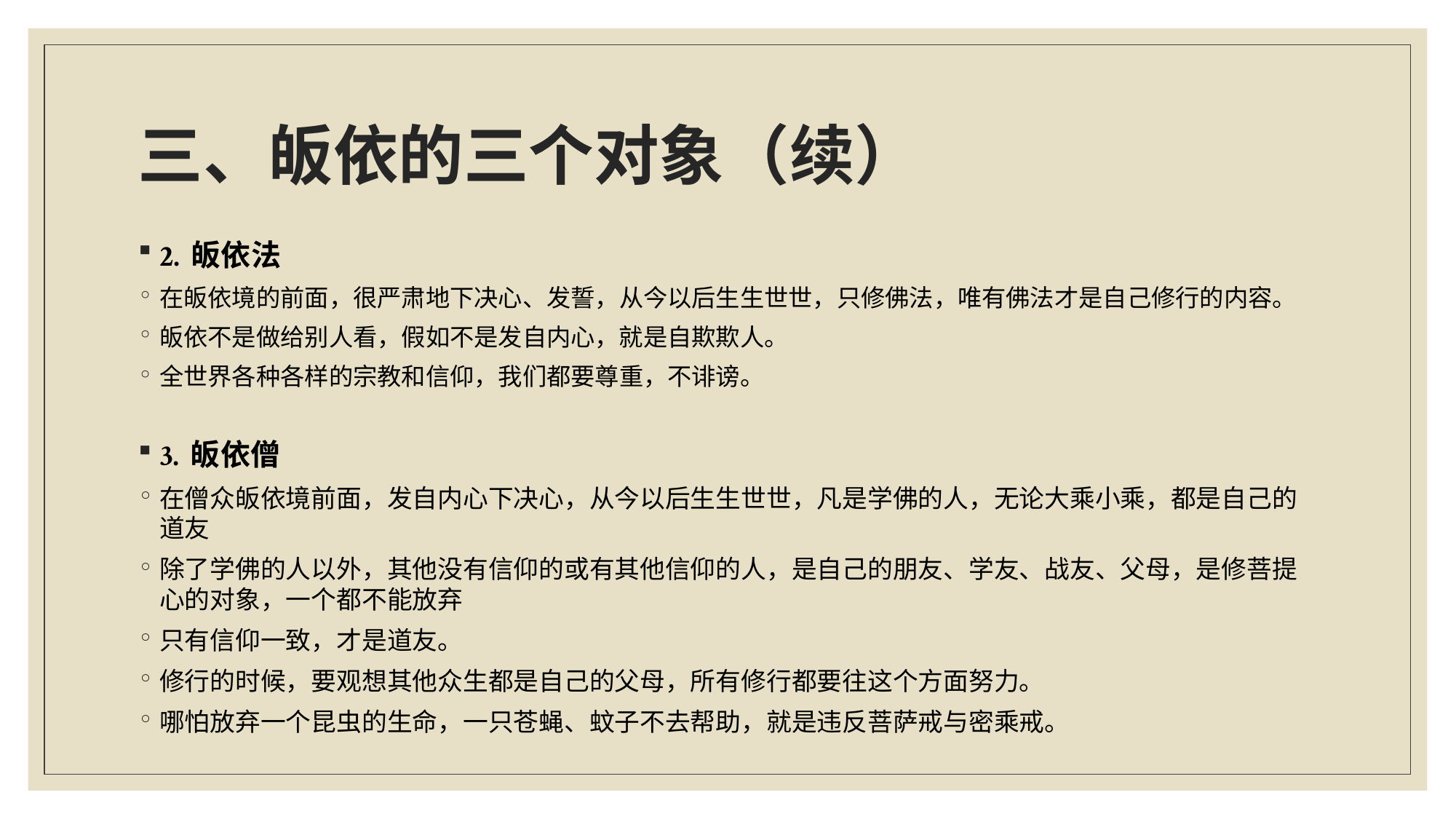

# 三、皈依的三个对象（续）
2. 皈依法
在皈依境的前面，很严肃地下决心、发誓，从今以后生生世世，只修佛法，唯有佛法才是自己修行的内容。
皈依不是做给别人看，假如不是发自内心，就是自欺欺人。
全世界各种各样的宗教和信仰，我们都要尊重，不诽谤。

3. 皈依僧
在僧众皈依境前面，发自内心下决心，从今以后生生世世，凡是学佛的人，无论大乘小乘，都是自己的道友
除了学佛的人以外，其他没有信仰的或有其他信仰的人，是自己的朋友、学友、战友、父母，是修菩提心的对象，一个都不能放弃
只有信仰一致，才是道友。
修行的时候，要观想其他众生都是自己的父母，所有修行都要往这个方面努力。
哪怕放弃一个昆虫的生命，一只苍蝇、蚊子不去帮助，就是违反菩萨戒与密乘戒。